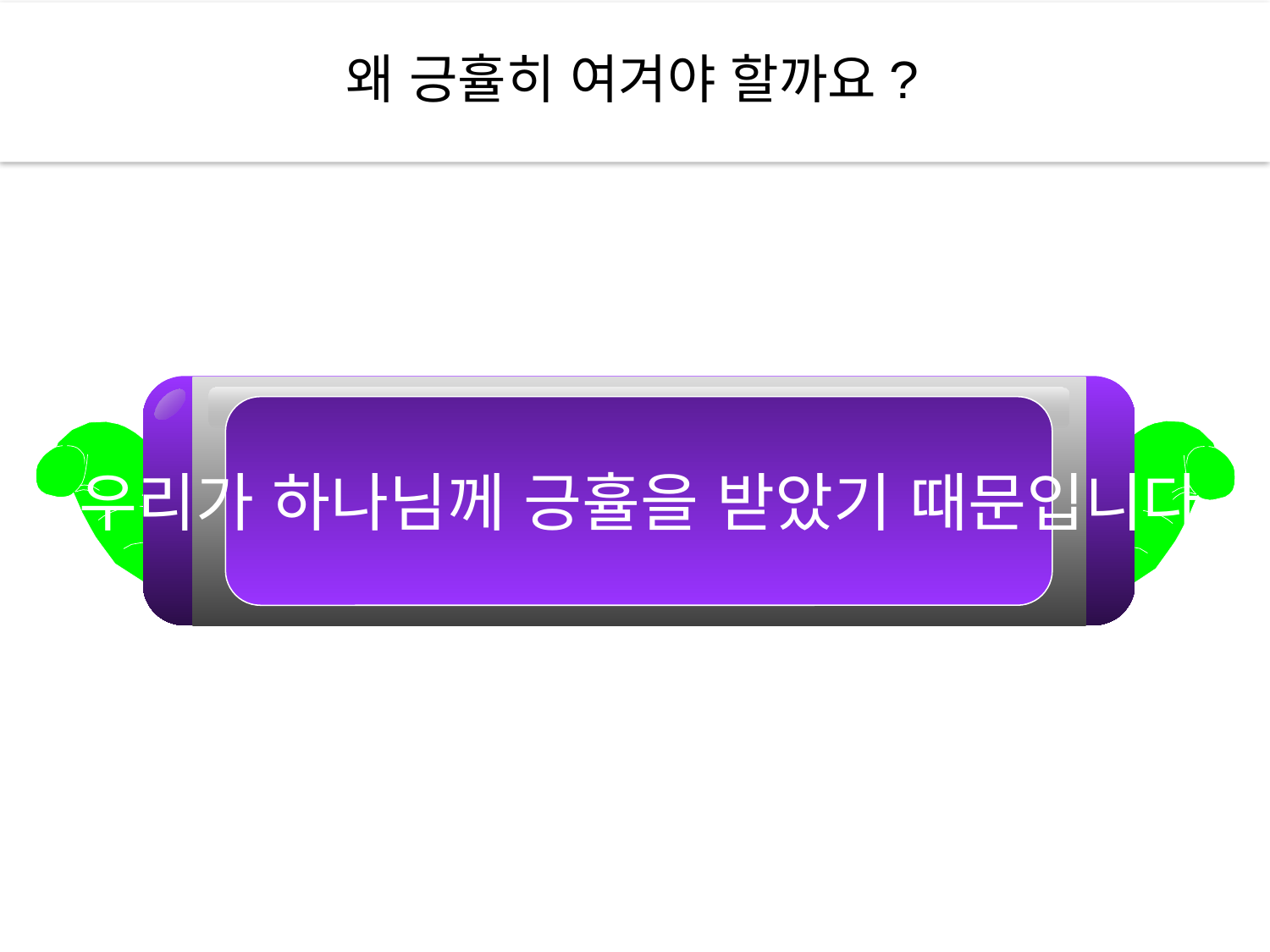

왜 긍휼히 여겨야 할까요?

우리가 하나님께 긍휼을 받았기 때문입니다